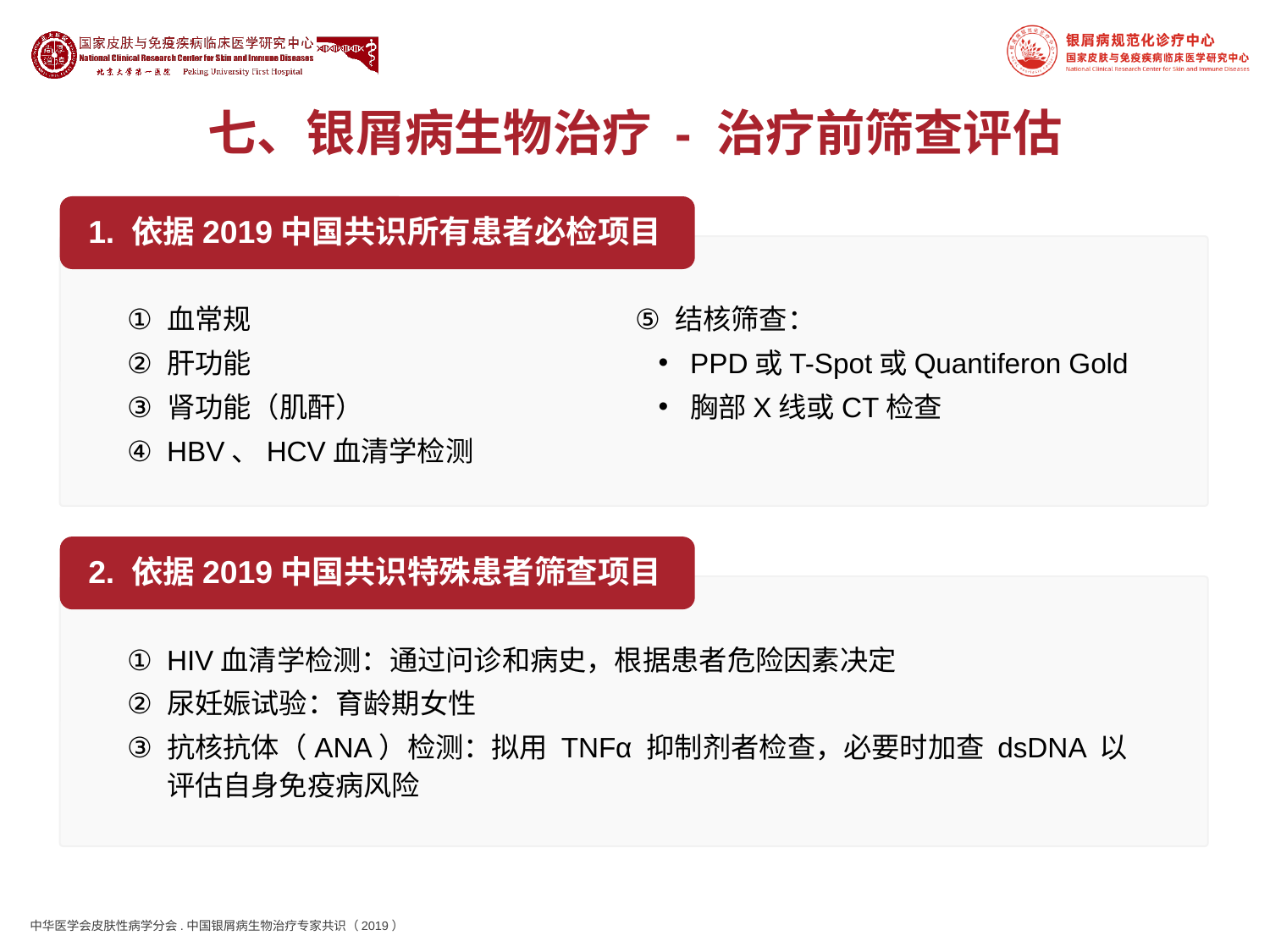

# 七、银屑病生物治疗 - 治疗前筛查评估
1. 依据2019中国共识所有患者必检项目

血常规
肝功能
肾功能（肌酐）
HBV、HCV血清学检测
结核筛查：
PPD或T-Spot或Quantiferon Gold
胸部X线或CT检查
2. 依据2019中国共识特殊患者筛查项目

HIV血清学检测：通过问诊和病史，根据患者危险因素决定
尿妊娠试验：育龄期女性
抗核抗体（ANA）检测：拟用 TNFα 抑制剂者检查，必要时加查 dsDNA 以评估自身免疫病风险
中华医学会皮肤性病学分会.中国银屑病生物治疗专家共识（2019）